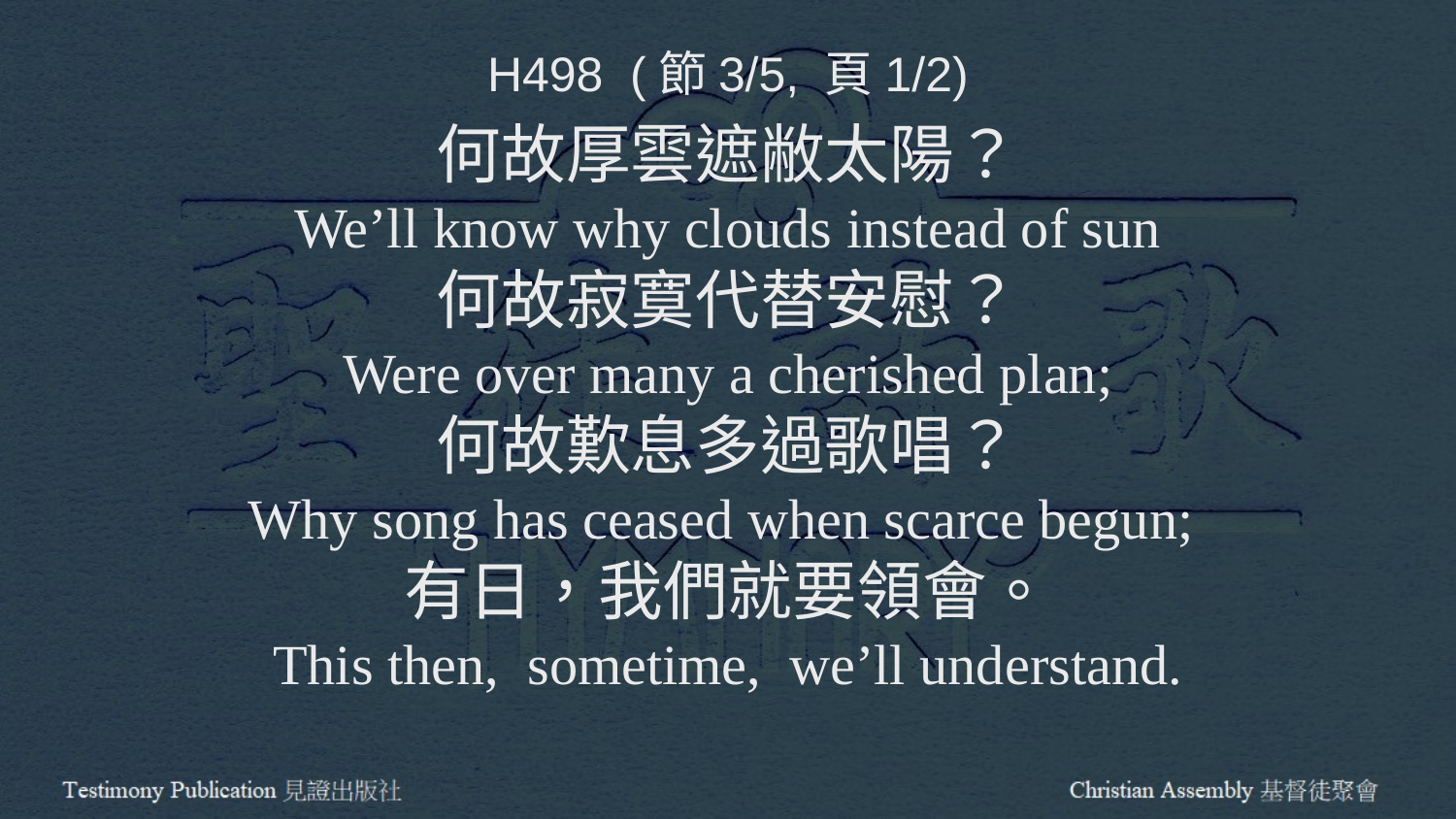

H498  (節3/5, 頁1/2)
何故厚雲遮敝太陽？
We’ll know why clouds instead of sun
何故寂寞代替安慰？
Were over many a cherished plan;
何故歎息多過歌唱？
Why song has ceased when scarce begun;
有日，我們就要領會。
This then,  sometime,  we’ll understand.